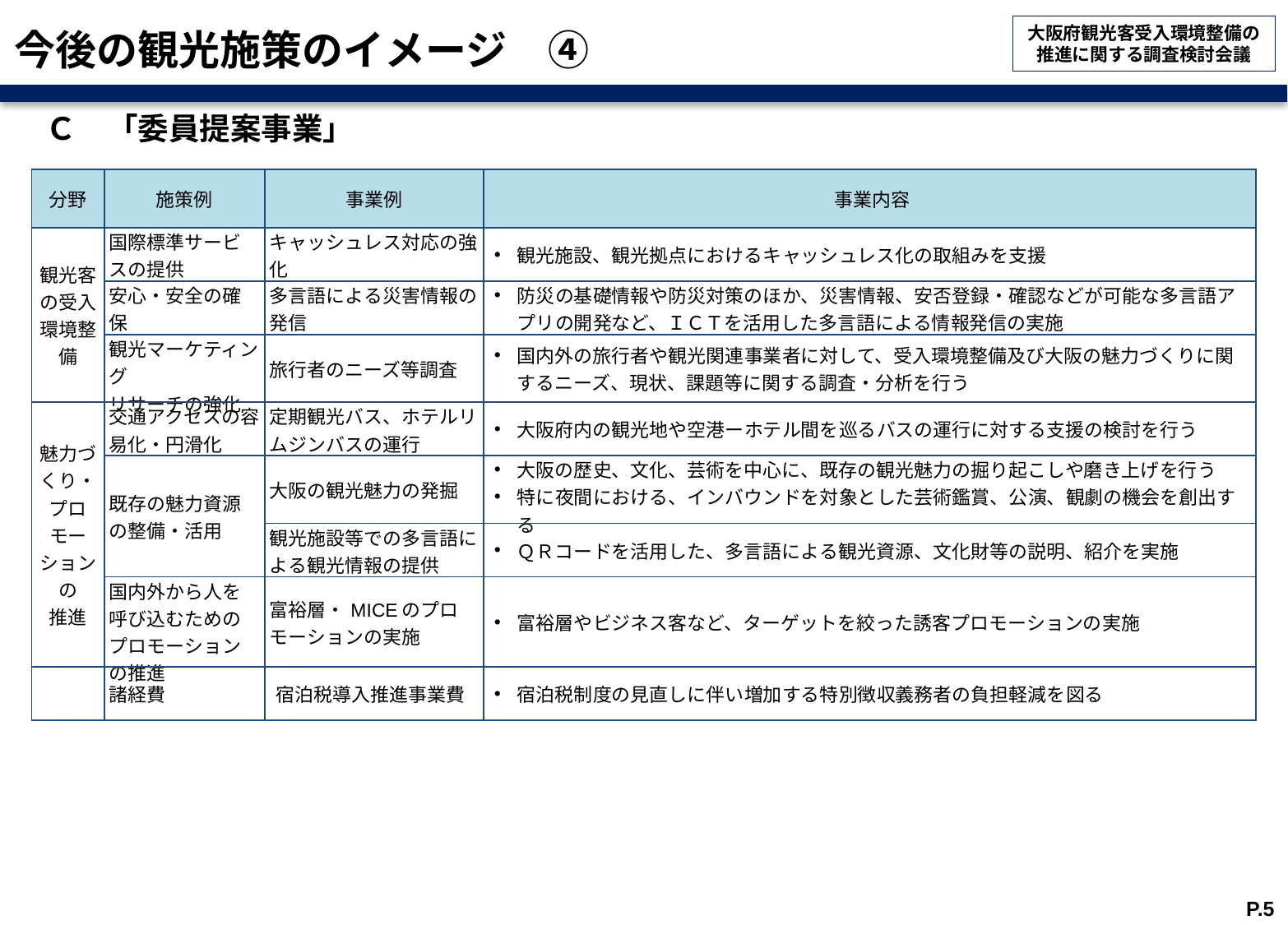

# 今後の観光施策のイメージ　④
　Ｃ　「委員提案事業」
| 分野 | 施策例 | 事業例 | 事業内容 |
| --- | --- | --- | --- |
| 観光客の受入環境整備 | 国際標準サービスの提供 | キャッシュレス対応の強化 | 観光施設、観光拠点におけるキャッシュレス化の取組みを支援 |
|  | 安心・安全の確保 | 多言語による災害情報の発信 | 防災の基礎情報や防災対策のほか、災害情報、安否登録・確認などが可能な多言語アプリの開発など、ＩＣＴを活用した多言語による情報発信の実施 |
|  | 観光マーケティング リサーチの強化 | 旅行者のニーズ等調査 | 国内外の旅行者や観光関連事業者に対して、受入環境整備及び大阪の魅力づくりに関するニーズ、現状、課題等に関する調査・分析を行う |
| 魅力づくり・ プロモーションの 推進 | 交通アクセスの容易化・円滑化 | 定期観光バス、ホテルリムジンバスの運行 | 大阪府内の観光地や空港ーホテル間を巡るバスの運行に対する支援の検討を行う |
|  | 既存の魅力資源の整備・活用 | 大阪の観光魅力の発掘 | 大阪の歴史、文化、芸術を中心に、既存の観光魅力の掘り起こしや磨き上げを行う 特に夜間における、インバウンドを対象とした芸術鑑賞、公演、観劇の機会を創出する |
|  |  | 観光施設等での多言語による観光情報の提供 | ＱＲコードを活用した、多言語による観光資源、文化財等の説明、紹介を実施 |
|  | 国内外から人を呼び込むためのプロモーションの推進 | 富裕層・MICEのプロモーションの実施 | 富裕層やビジネス客など、ターゲットを絞った誘客プロモーションの実施 |
|  | 諸経費 | 宿泊税導入推進事業費 | 宿泊税制度の見直しに伴い増加する特別徴収義務者の負担軽減を図る |
P.5